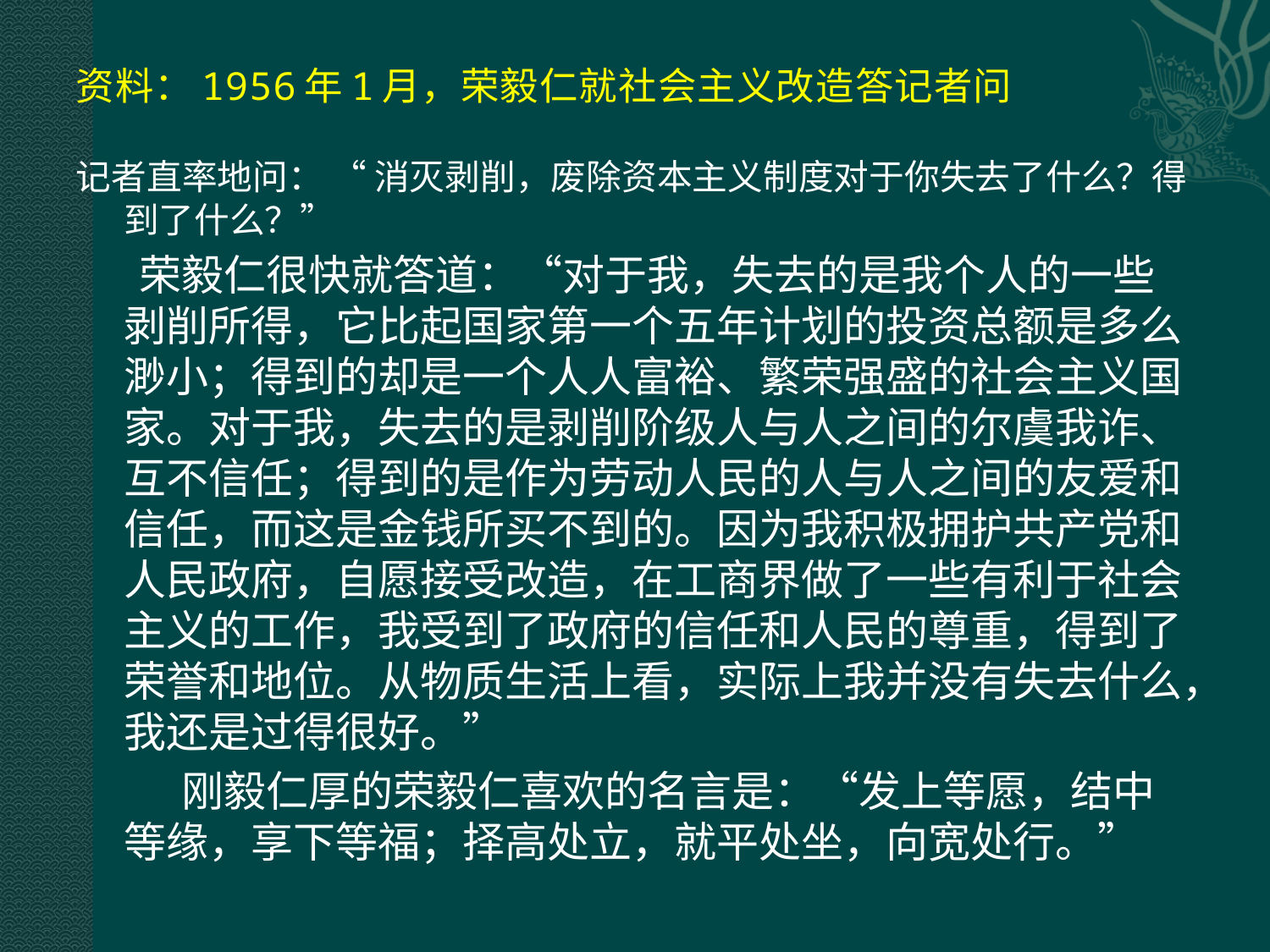

# 资料：1956年1月，荣毅仁就社会主义改造答记者问
记者直率地问： “ 消灭剥削，废除资本主义制度对于你失去了什么？得到了什么？”
       荣毅仁很快就答道：“对于我，失去的是我个人的一些剥削所得，它比起国家第一个五年计划的投资总额是多么渺小；得到的却是一个人人富裕、繁荣强盛的社会主义国家。对于我，失去的是剥削阶级人与人之间的尔虞我诈、互不信任；得到的是作为劳动人民的人与人之间的友爱和信任，而这是金钱所买不到的。因为我积极拥护共产党和人民政府，自愿接受改造，在工商界做了一些有利于社会主义的工作，我受到了政府的信任和人民的尊重，得到了荣誉和地位。从物质生活上看，实际上我并没有失去什么，我还是过得很好。”
          刚毅仁厚的荣毅仁喜欢的名言是：“发上等愿，结中等缘，享下等福；择高处立，就平处坐，向宽处行。”